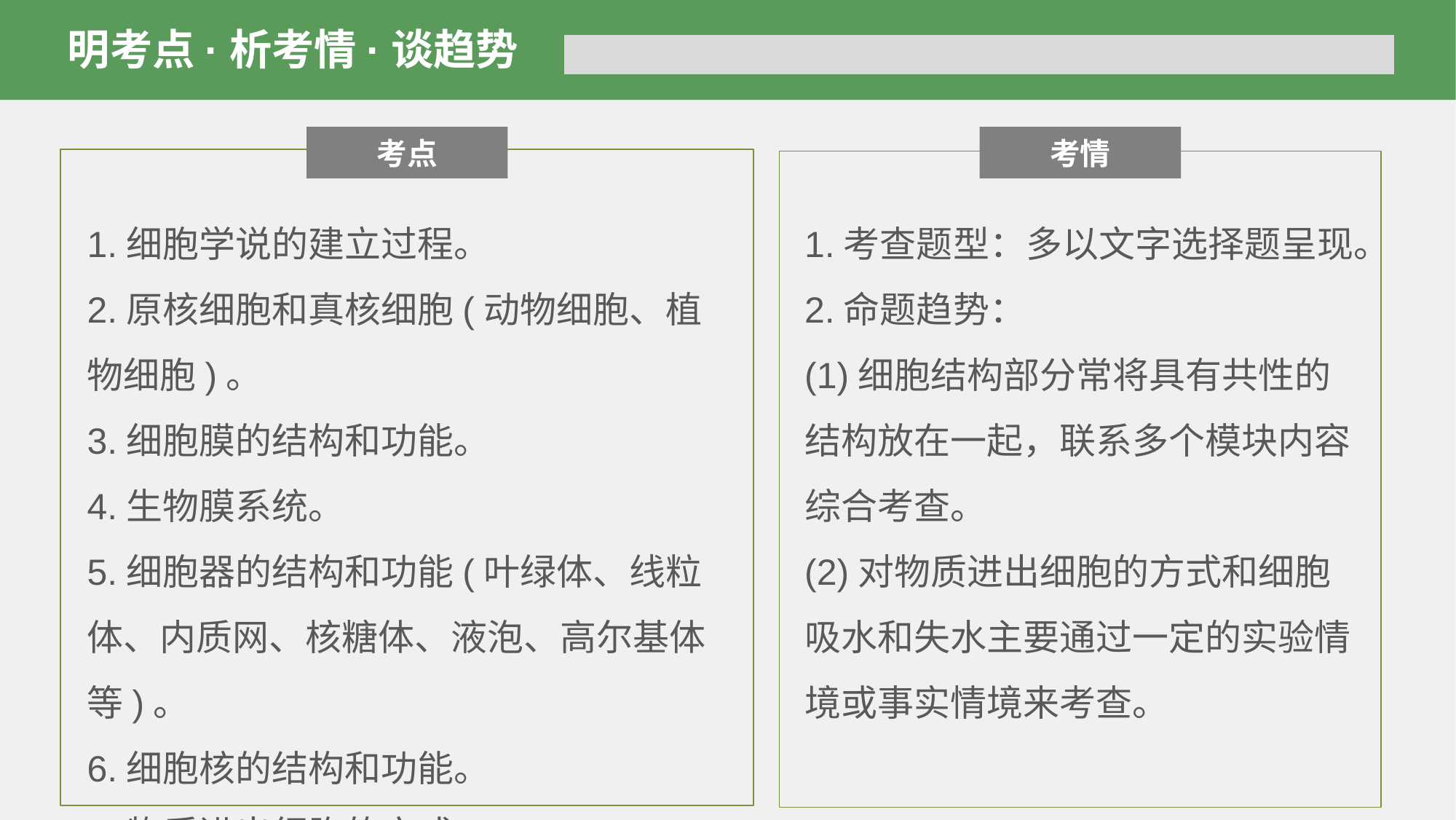

明考点·析考情·谈趋势

考点
考情

1.细胞学说的建立过程。
2.原核细胞和真核细胞(动物细胞、植物细胞)。
3.细胞膜的结构和功能。
4.生物膜系统。
5.细胞器的结构和功能(叶绿体、线粒体、内质网、核糖体、液泡、高尔基体等)。
6.细胞核的结构和功能。
7.物质进出细胞的方式。
1.考查题型：多以文字选择题呈现。
2.命题趋势：
(1)细胞结构部分常将具有共性的结构放在一起，联系多个模块内容综合考查。
(2)对物质进出细胞的方式和细胞吸水和失水主要通过一定的实验情境或事实情境来考查。